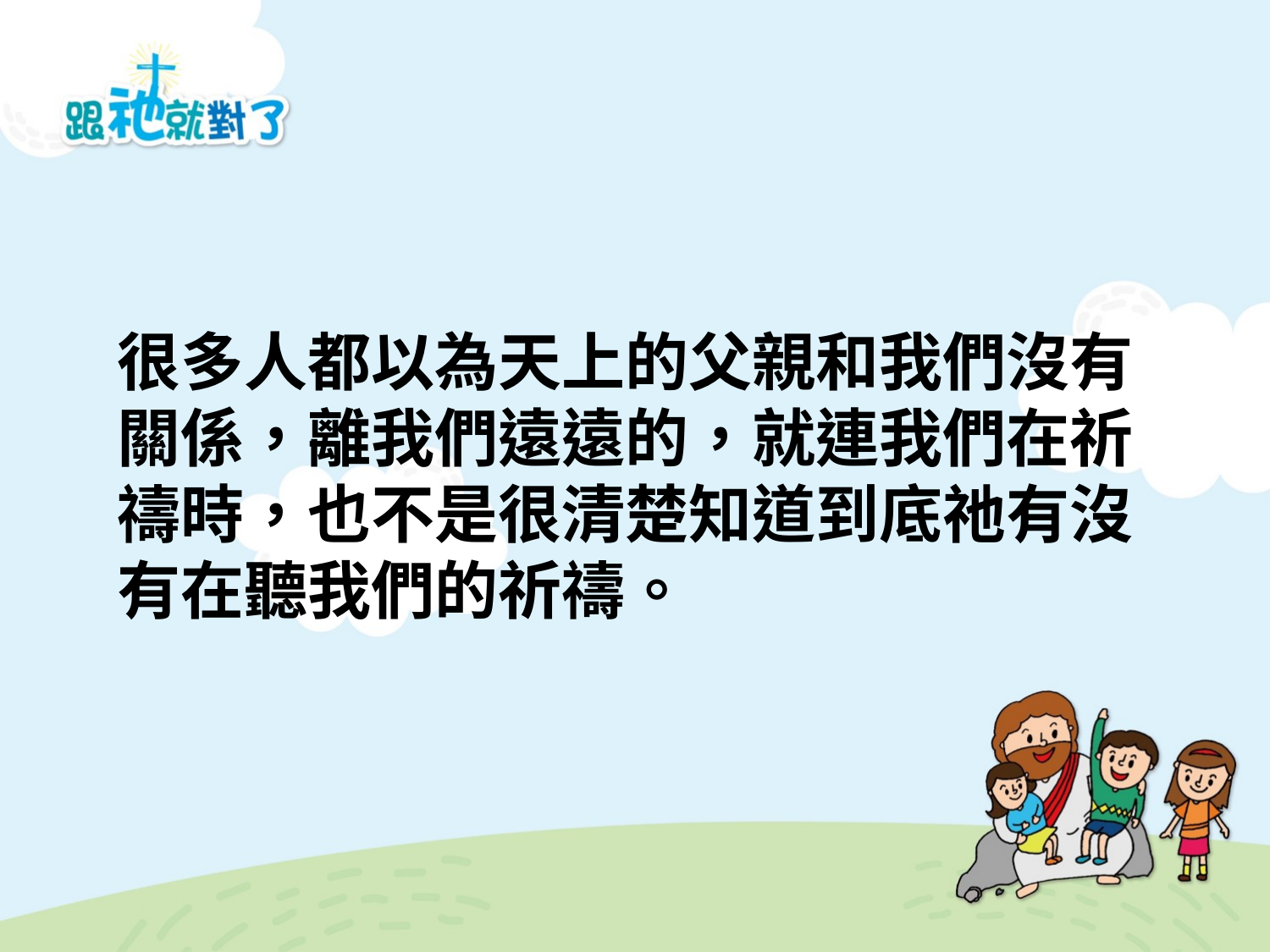

很多人都以為天上的父親和我們沒有關係，離我們遠遠的，就連我們在祈禱時，也不是很清楚知道到底祂有沒有在聽我們的祈禱。